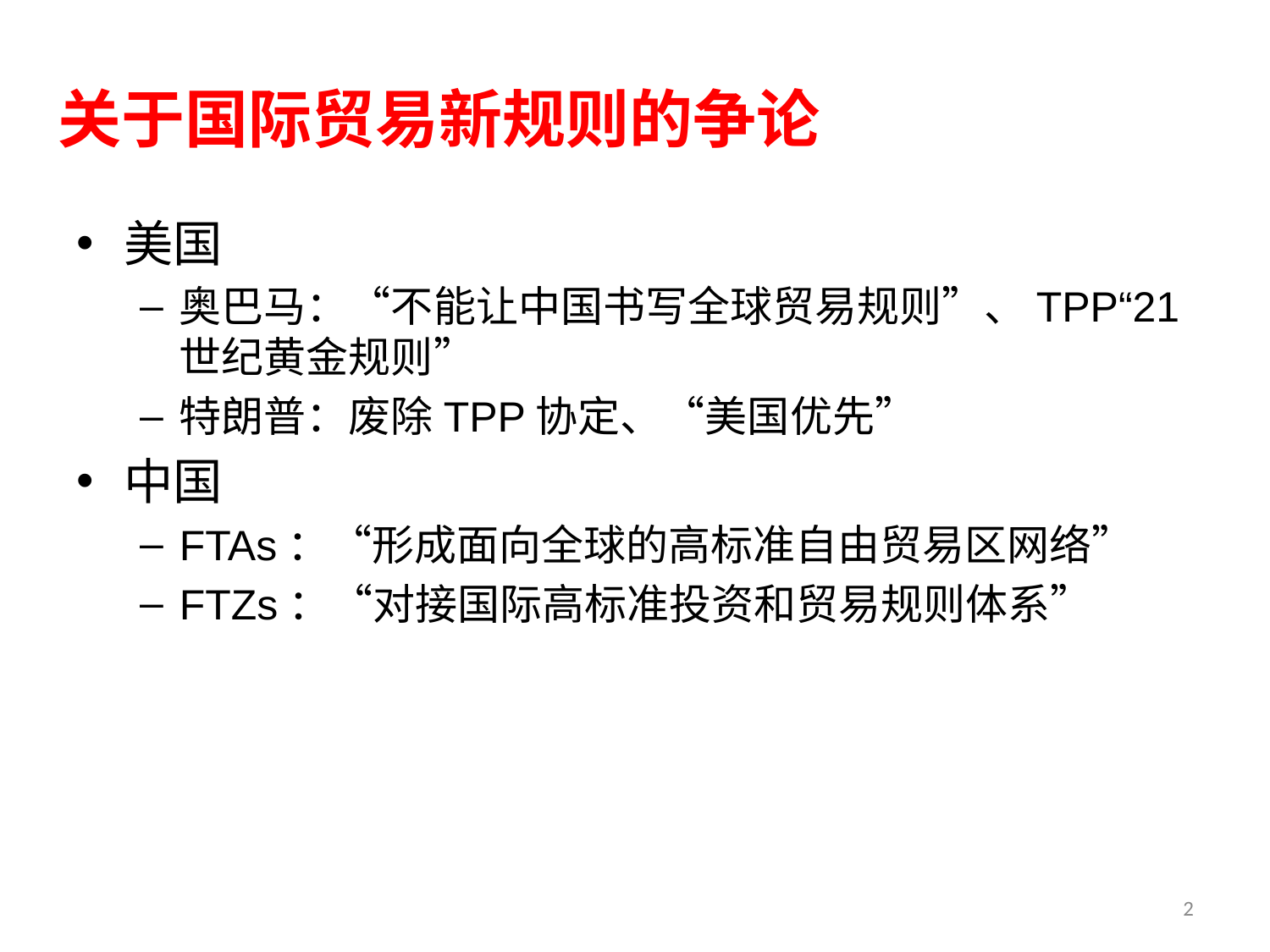

# 关于国际贸易新规则的争论
美国
奥巴马：“不能让中国书写全球贸易规则”、TPP“21世纪黄金规则”
特朗普：废除TPP协定、“美国优先”
中国
FTAs：“形成面向全球的高标准自由贸易区网络”
FTZs：“对接国际高标准投资和贸易规则体系”

2